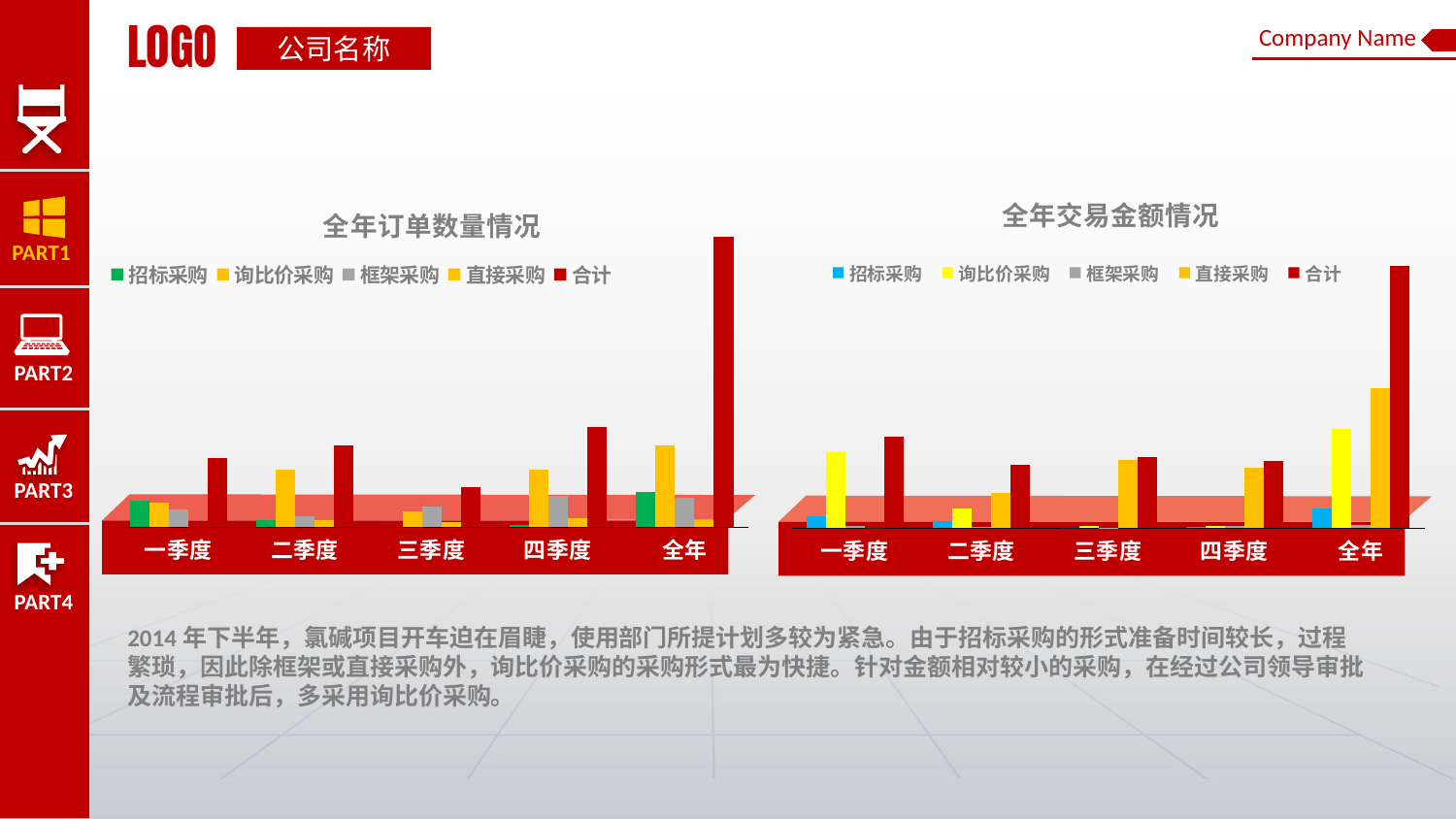

PART1

PART2

PART3

PART4
LOGO
Company Name

公司名称

### Chart: 全年订单数量情况

| Category | 招标采购 | 询比价采购 | 框架采购 | 直接采购 | 合计 |
|---|---|---|---|---|---|
| 一季度 | 12.0 | 11.0 | 8.0 | 0.0 | 31.0 |
| 二季度 | 3.0 | 26.0 | 5.0 | 3.0 | 37.0 |
| 三季度 | 0.0 | 7.0 | 9.0 | 2.0 | 18.0 |
| 四季度 | 1.0 | 26.0 | 14.0 | 4.0 | 45.0 |
| 全年 | 16.0 | 37.0 | 13.0 | 3.0 | 131.0 |

### Chart: 全年交易金额情况

| Category | 招标采购 | 询比价采购 | 框架采购 | 直接采购 | 合计 |
|---|---|---|---|---|---|
| 一季度 | 628.52 | 3902.75 | 116.18 | 0.0 | 4657.45 |
| 二季度 | 374.69 | 1005.7 | 59.0 | 1818.17 | 3257.56 |
| 三季度 | 0.0 | 139.88 | 8.27 | 3502.24 | 3650.39 |
| 四季度 | 80.0 | 141.742 | 102.081 | 3107.26 | 3431.08 |
| 全年 | 1003.22 | 5054.19 | 183.45 | 7153.39 | 13394.23 |

2014年下半年，氯碱项目开车迫在眉睫，使用部门所提计划多较为紧急。由于招标采购的形式准备时间较长，过程繁琐，因此除框架或直接采购外，询比价采购的采购形式最为快捷。针对金额相对较小的采购，在经过公司领导审批及流程审批后，多采用询比价采购。